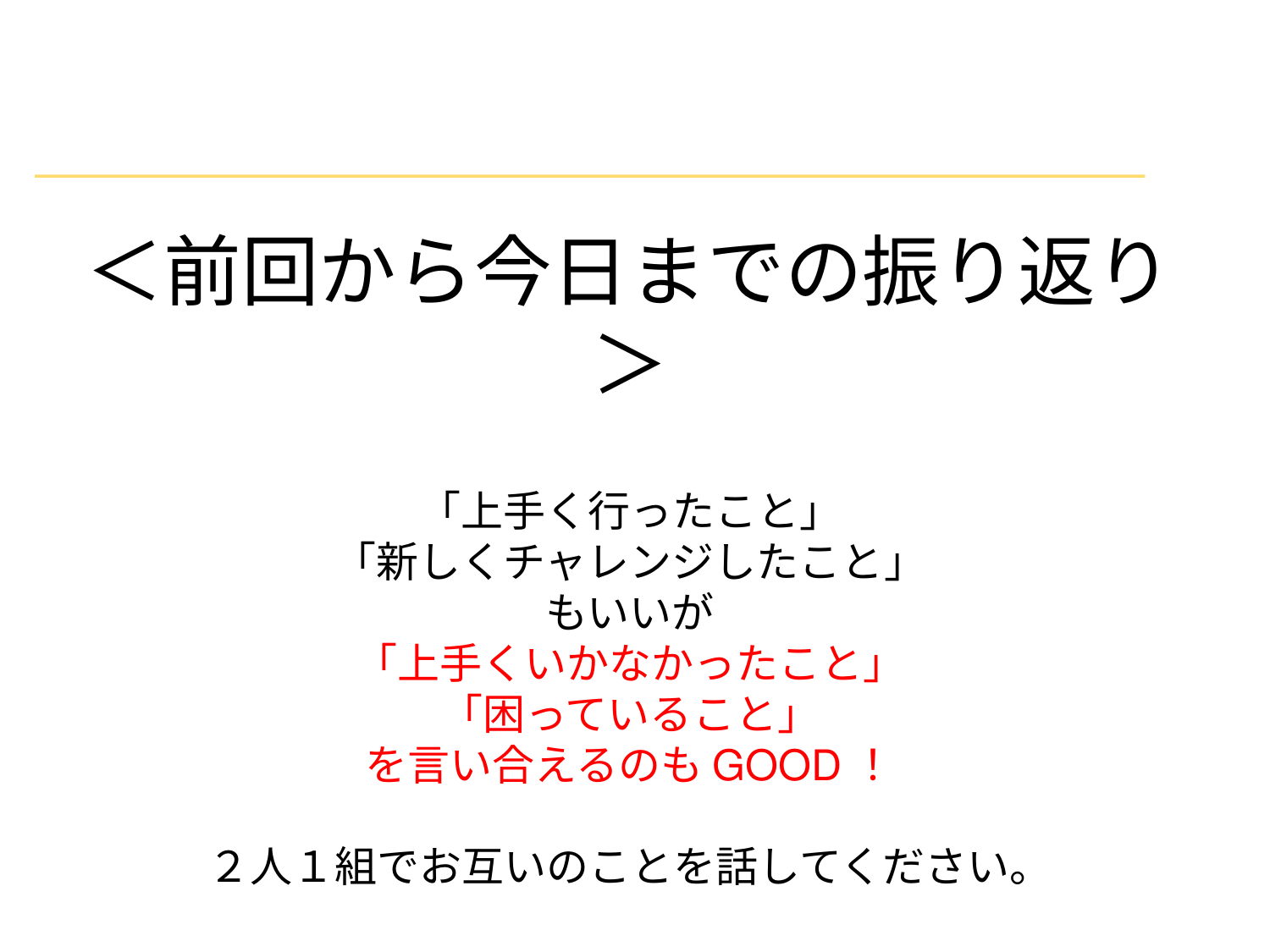

＜前回から今日までの振り返り＞

「上手く行ったこと」
「新しくチャレンジしたこと」
もいいが
「上手くいかなかったこと」
「困っていること」
を言い合えるのもGOOD！

２人１組でお互いのことを話してください。